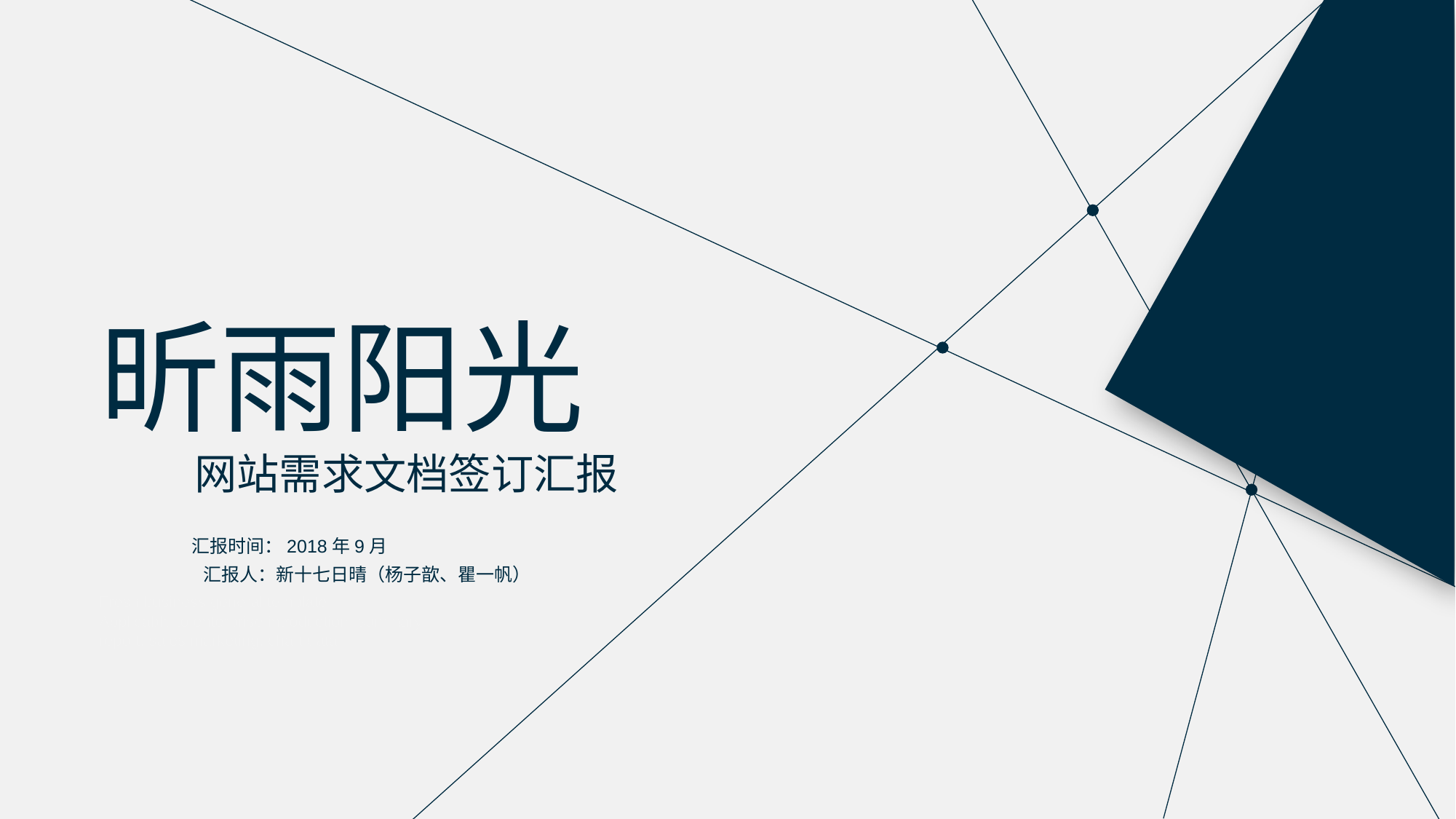

昕雨阳光
         网站需求文档签订汇报

                      汇报时间：2018年9月
                         汇报人：新十七日晴（杨子歆、瞿一帆）
Fresh business general template
Applicable to enterprise introduction, summary report, sales marketing, chart data